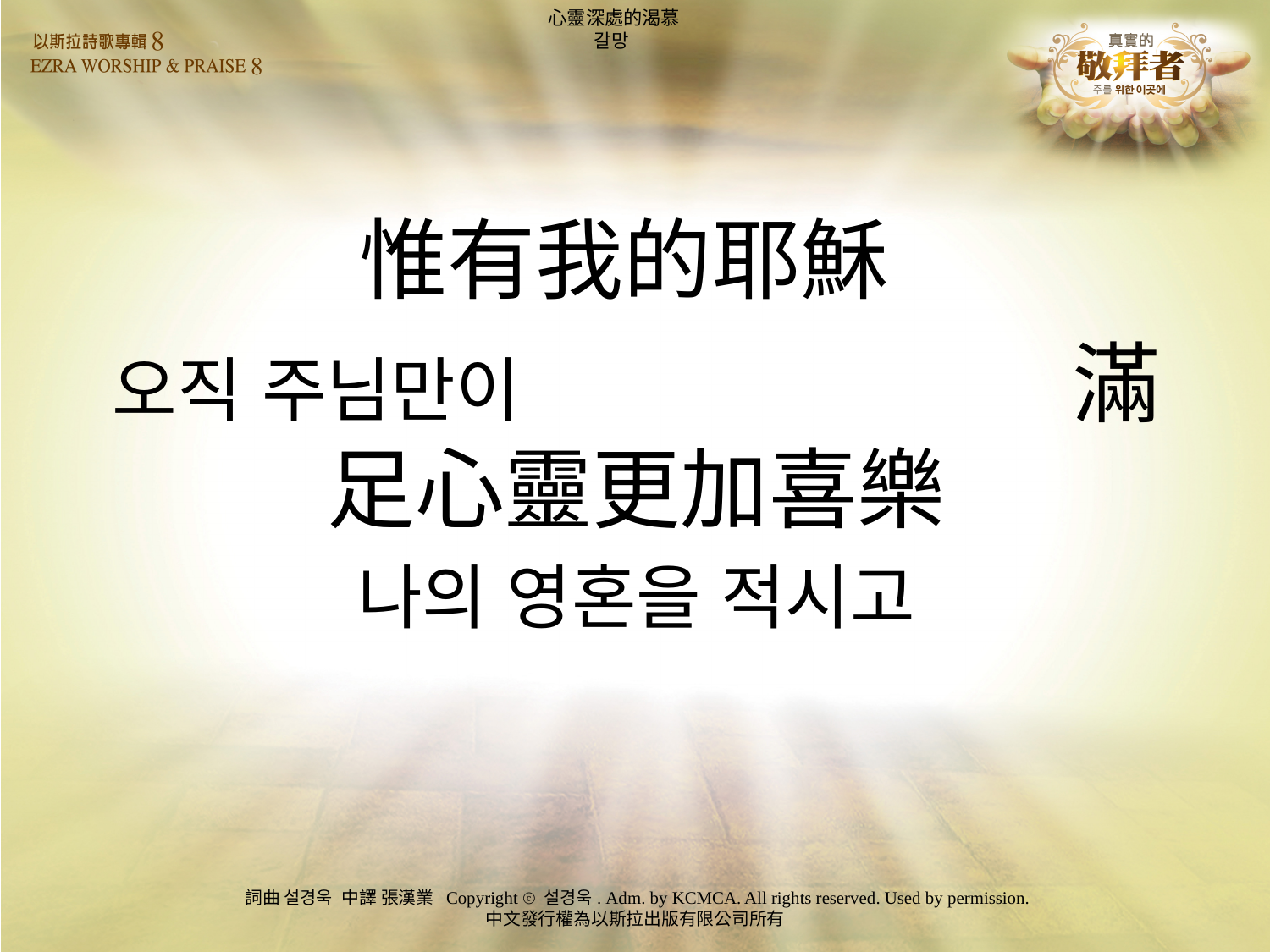

# 心靈深處的渴慕 갈망
惟有我的耶穌
오직 주님만이                            滿足心靈更加喜樂
나의 영혼을 적시고
詞曲 설경욱  中譯 張漢業  Copyright ⓒ 설경욱. Adm. by KCMCA. All rights reserved. Used by permission.
中文發行權為以斯拉出版有限公司所有